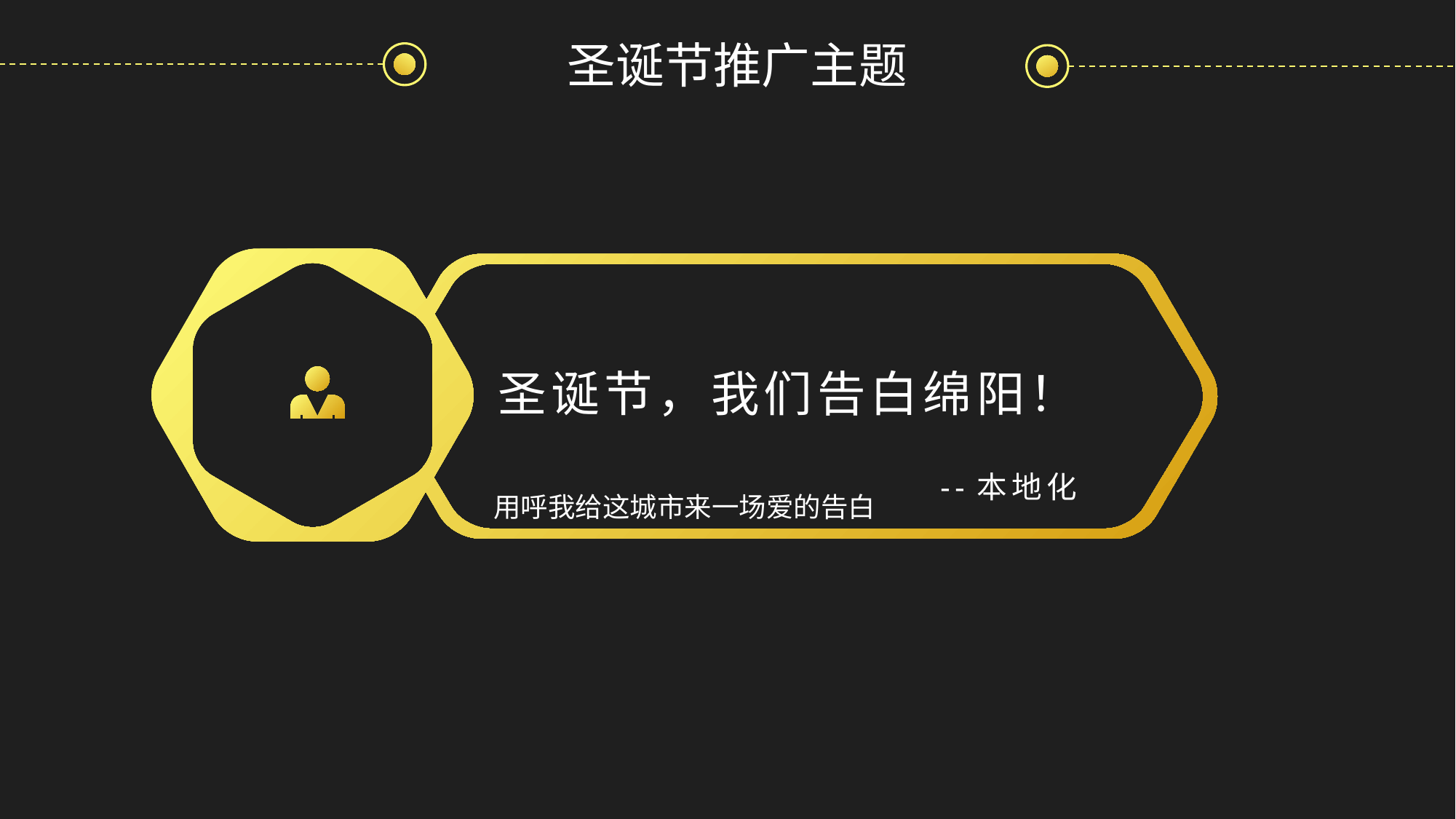

圣诞节推广主题

圣诞节，我们告白绵阳！
用呼我给这城市来一场爱的告白
--本地化